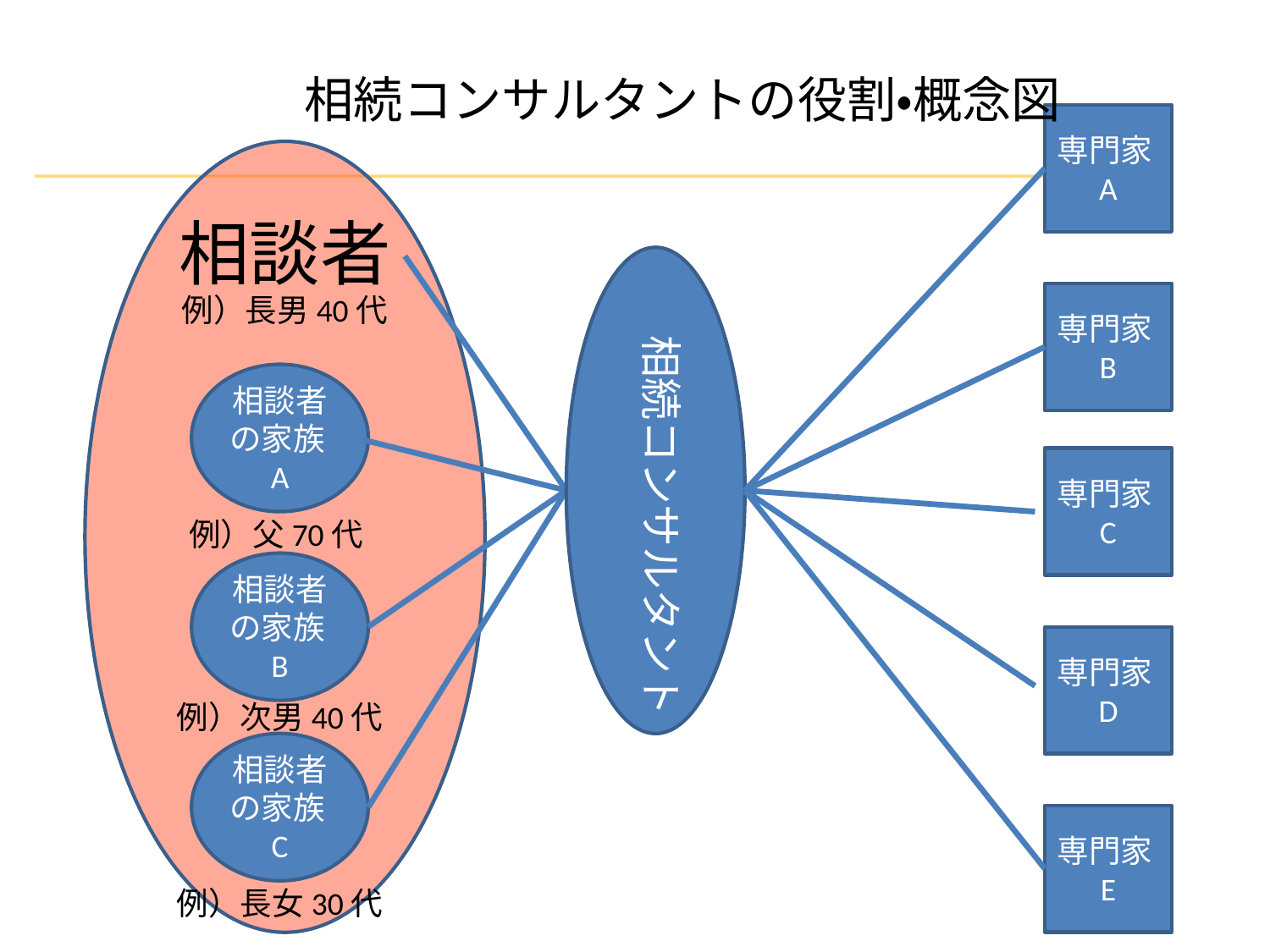

相続コンサルタントの役割・概念図
専門家A
相談者

専門家B
例）長男40代
相続コンサルタント
相談者の家族A
専門家C
例）父70代
相談者の家族B
専門家D
例）次男40代
相談者の家族C
専門家E
例）長女30代